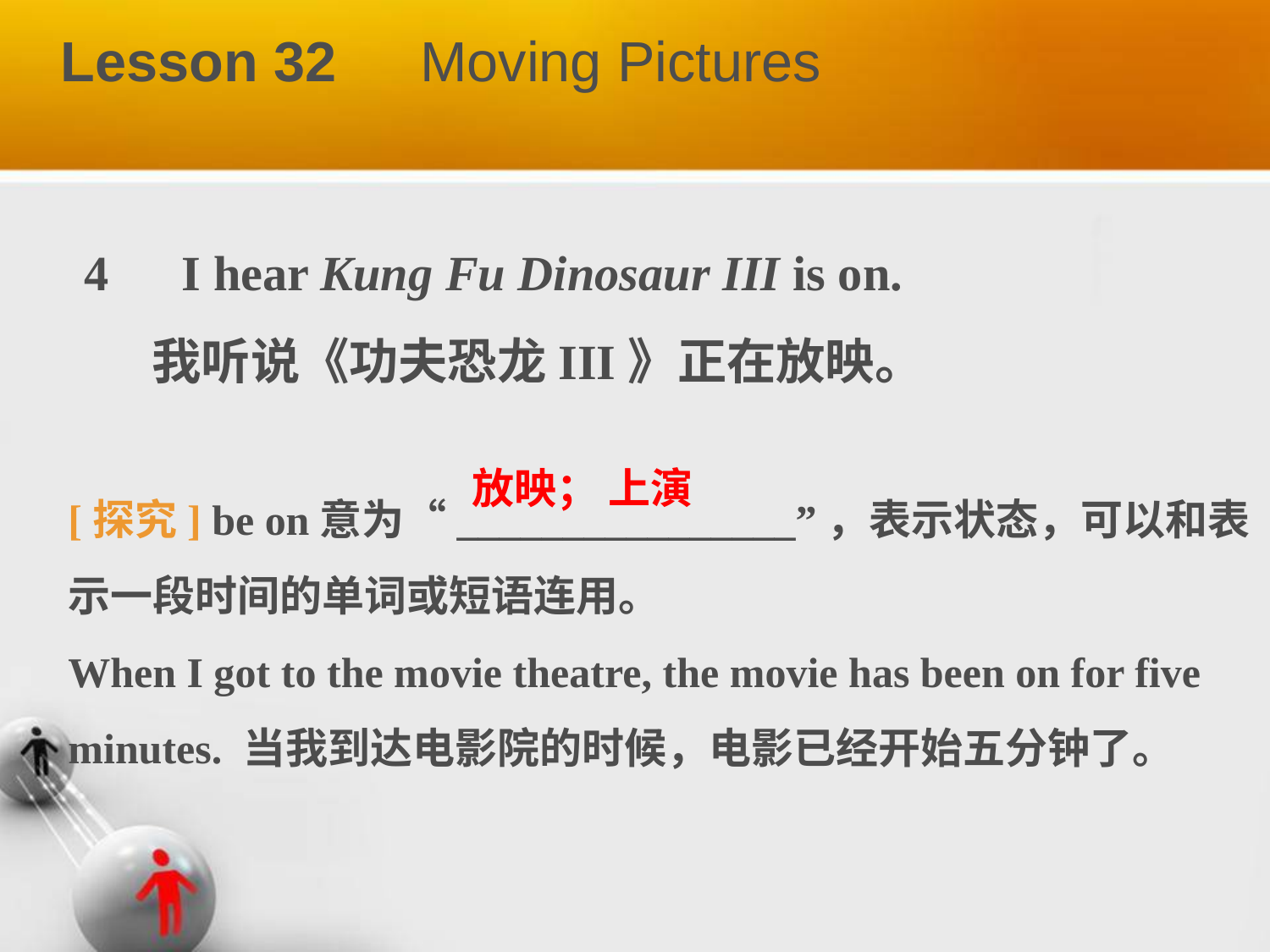

Lesson 32　Moving Pictures
4　I hear Kung Fu Dinosaur III is on.
     我听说《功夫恐龙III》正在放映。
放映； 上演
[探究] be on意为“________________”，表示状态，可以和表示一段时间的单词或短语连用。
When I got to the movie theatre, the movie has been on for five minutes. 当我到达电影院的时候，电影已经开始五分钟了。